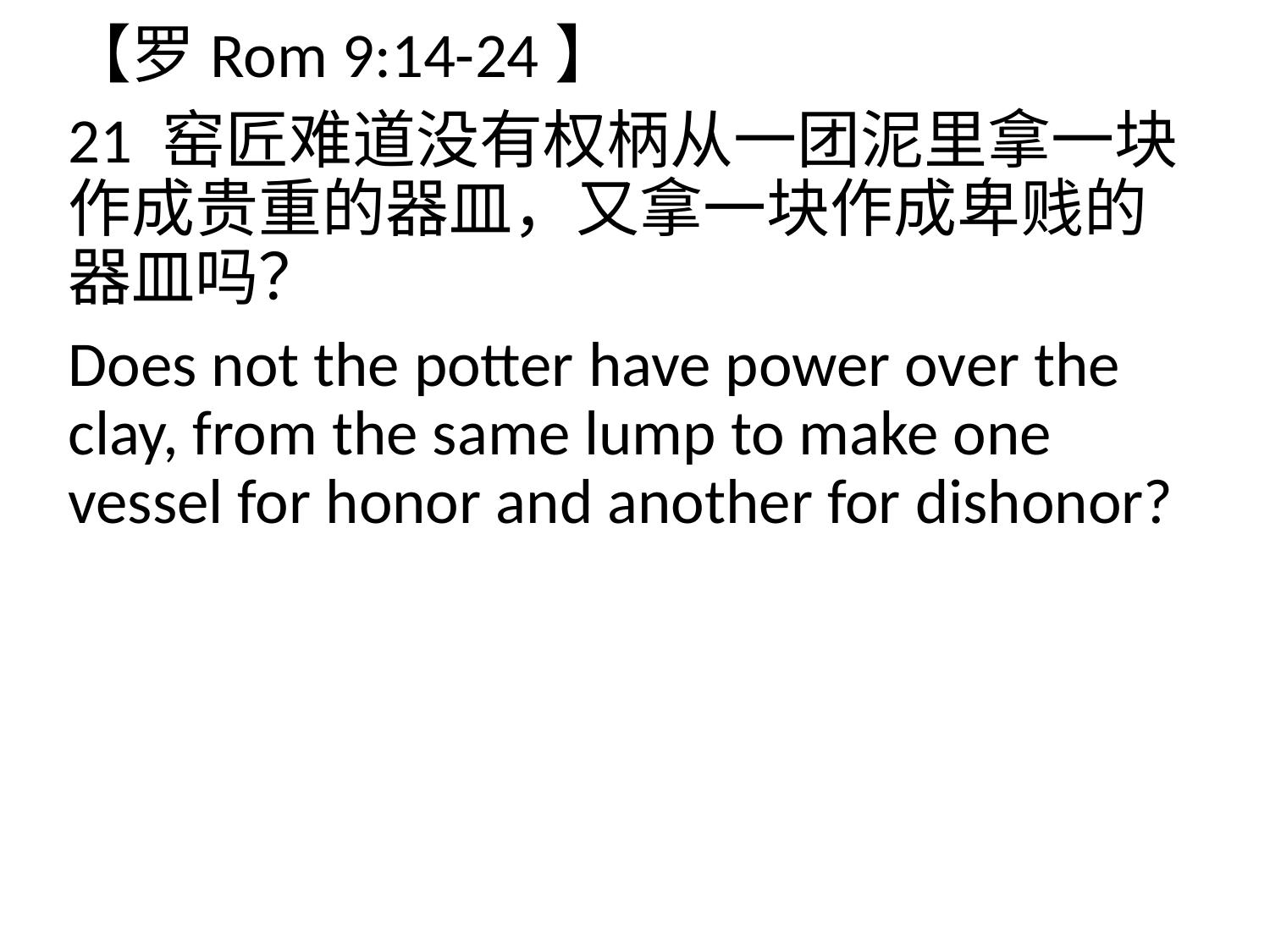

【罗Rom 9:14-24】
21 窑匠难道没有权柄从一团泥里拿一块作成贵重的器皿，又拿一块作成卑贱的器皿吗？
Does not the potter have power over the clay, from the same lump to make one vessel for honor and another for dishonor?